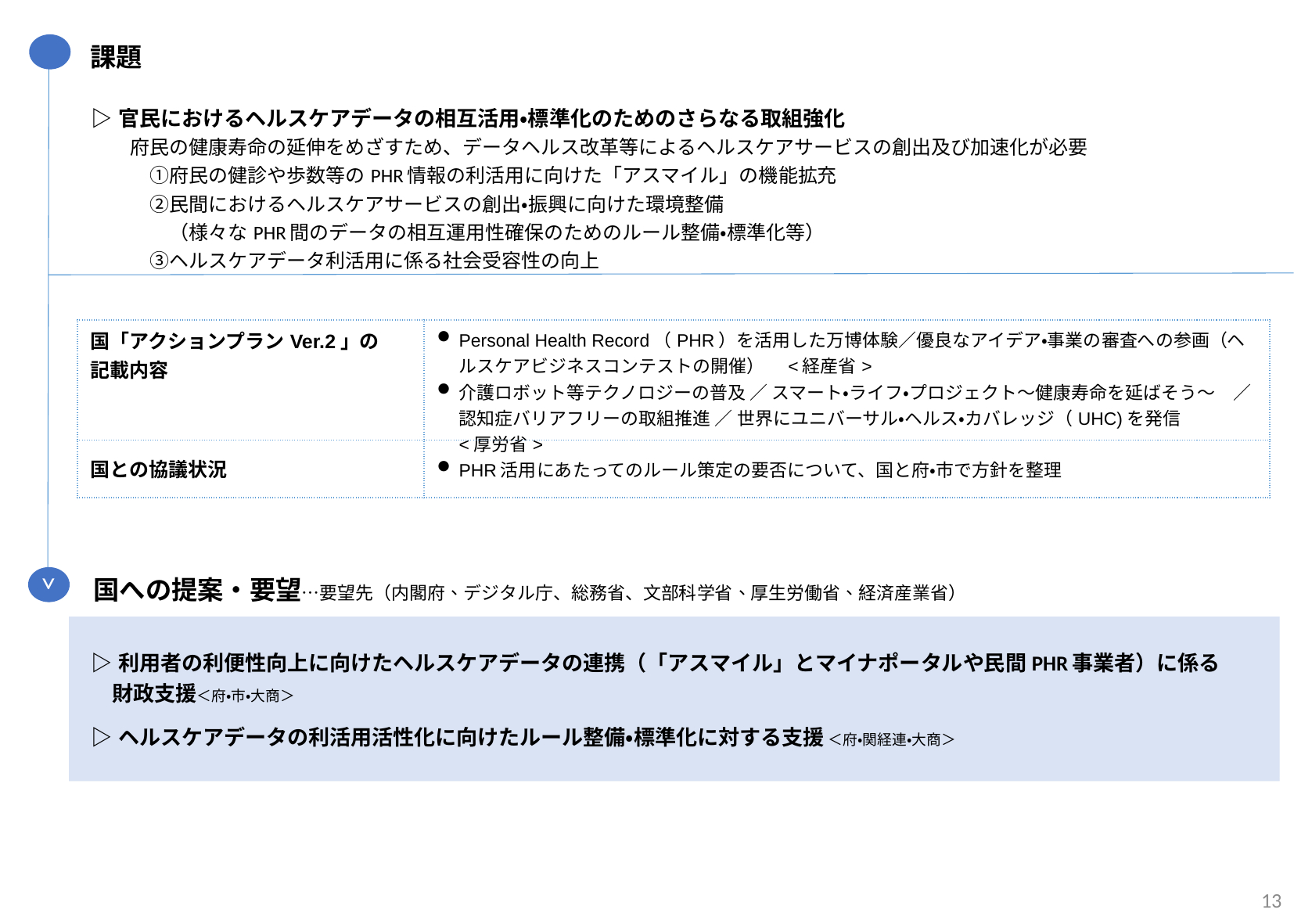

課題
| ▷官民におけるヘルスケアデータの相互活用・標準化のためのさらなる取組強化 　　府民の健康寿命の延伸をめざすため、データヘルス改革等によるヘルスケアサービスの創出及び加速化が必要 　　　①府民の健診や歩数等のPHR情報の利活用に向けた「アスマイル」の機能拡充 　　　②民間におけるヘルスケアサービスの創出・振興に向けた環境整備 　　　　（様々なPHR間のデータの相互運用性確保のためのルール整備・標準化等） 　　　③ヘルスケアデータ利活用に係る社会受容性の向上 |
| --- |
| 国「アクションプランVer.2」の 記載内容 | Personal Health Record（PHR）を活⽤した万博体験／優良なアイデア・事業の審査への参画（ヘルスケアビジネスコンテストの開催）　<経産省> 介護ロボット等テクノロジーの普及 ／ スマート・ライフ・プロジェクト〜健康寿命を延ばそう〜　／ 認知症バリアフリーの取組推進 ／ 世界にユニバーサル・ヘルス・カバレッジ（UHC)を発信 <厚労省> |
| --- | --- |
| 国との協議状況 | PHR活用にあたってのルール策定の要否について、国と府・市で方針を整理 |
>

国への提案・要望…要望先（内閣府、デジタル庁、総務省、文部科学省、厚生労働省、経済産業省）

| ▷利用者の利便性向上に向けたヘルスケアデータの連携（「アスマイル」とマイナポータルや民間PHR事業者）に係る 　財政支援＜府・市・大商＞ |
| --- |
| ▷ヘルスケアデータの利活用活性化に向けたルール整備・標準化に対する支援 ＜府・関経連・大商＞ |
13